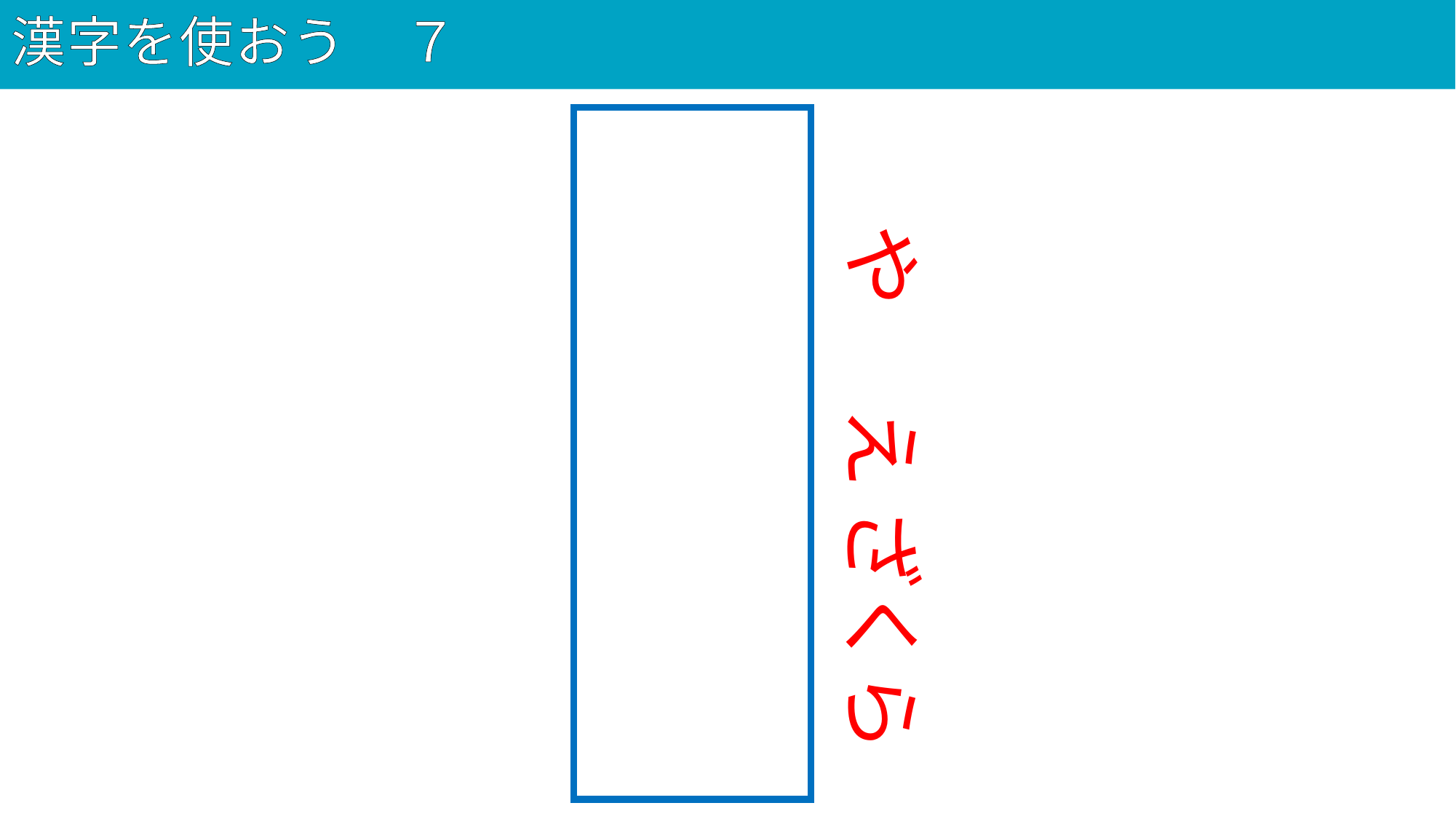

# 漢字を使おう　７
46

八重桜
や　 え ざくら